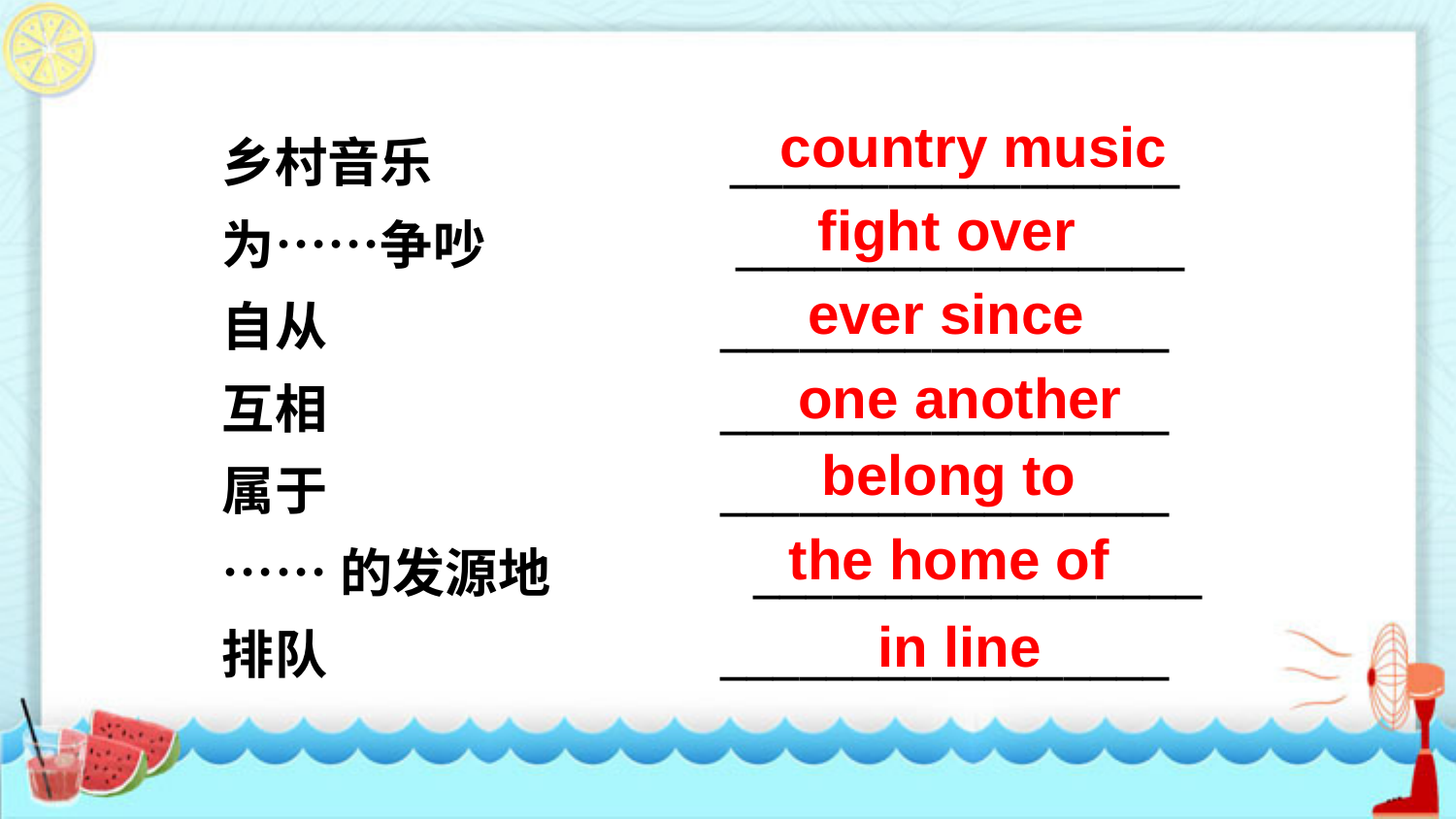

country music
乡村音乐                        _________________
为……争吵                    _________________
自从                                _________________
互相                                _________________
属于                                _________________
……的发源地                _________________
排队                                _________________
fight over
ever since
one another
belong to
the home of
in line